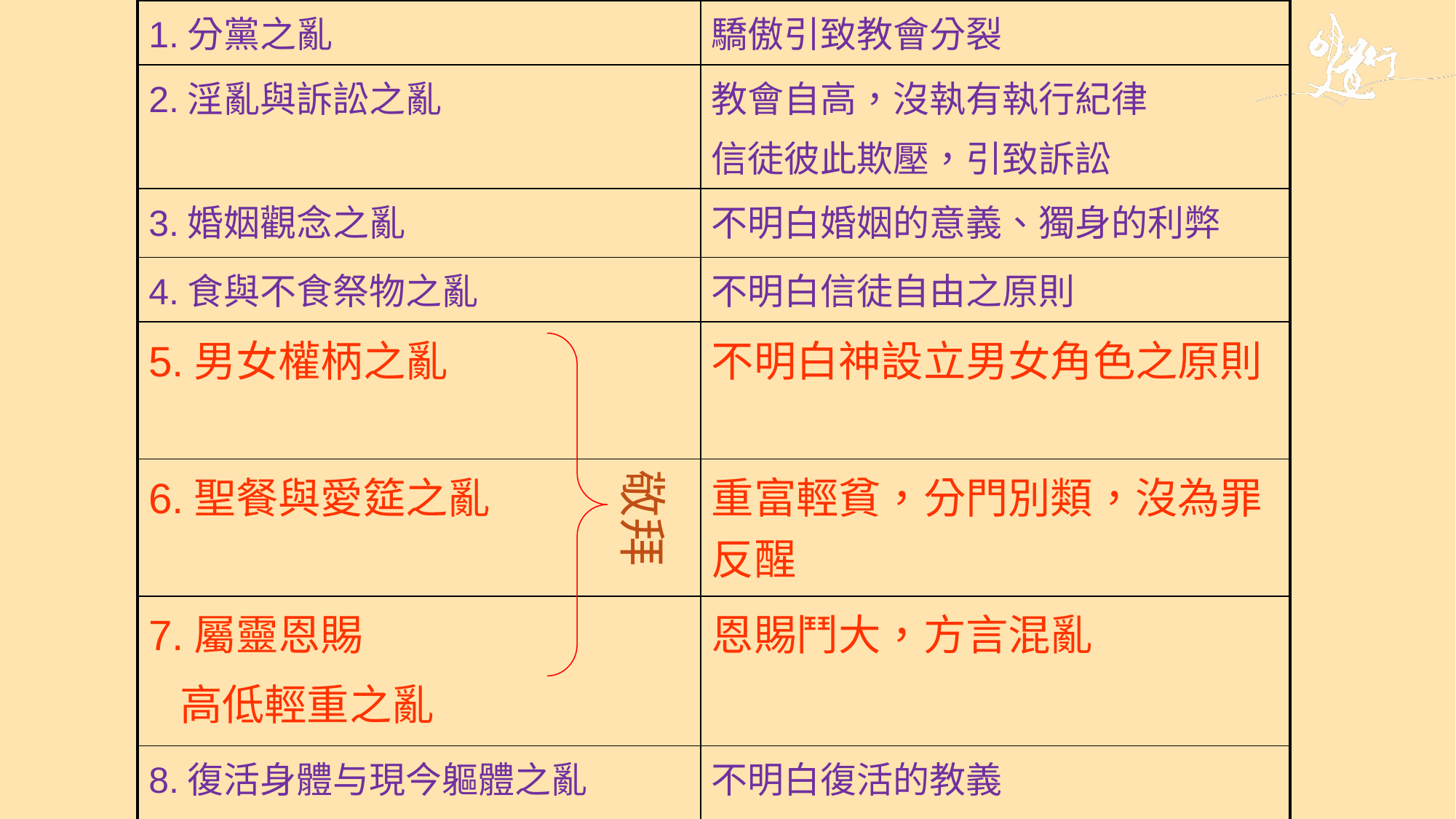

| 1.分黨之亂 | 驕傲引致教會分裂 |
| --- | --- |
| 2.淫亂與訴訟之亂 | 教會自高，沒執有執行紀律 信徒彼此欺壓，引致訴訟 |
| 3.婚姻觀念之亂 | 不明白婚姻的意義、獨身的利弊 |
| 4.食與不食祭物之亂 | 不明白信徒自由之原則 |
| 5.男女權柄之亂 | 不明白神設立男女角色之原則 |
| 6.聖餐與愛筵之亂 | 重富輕貧，分門別類，沒為罪反醒 |
| 7.屬靈恩賜 高低輕重之亂 | 恩賜鬥大，方言混亂 |
| 8.復活身體与現今軀體之亂 | 不明白復活的教義 |

敬拜